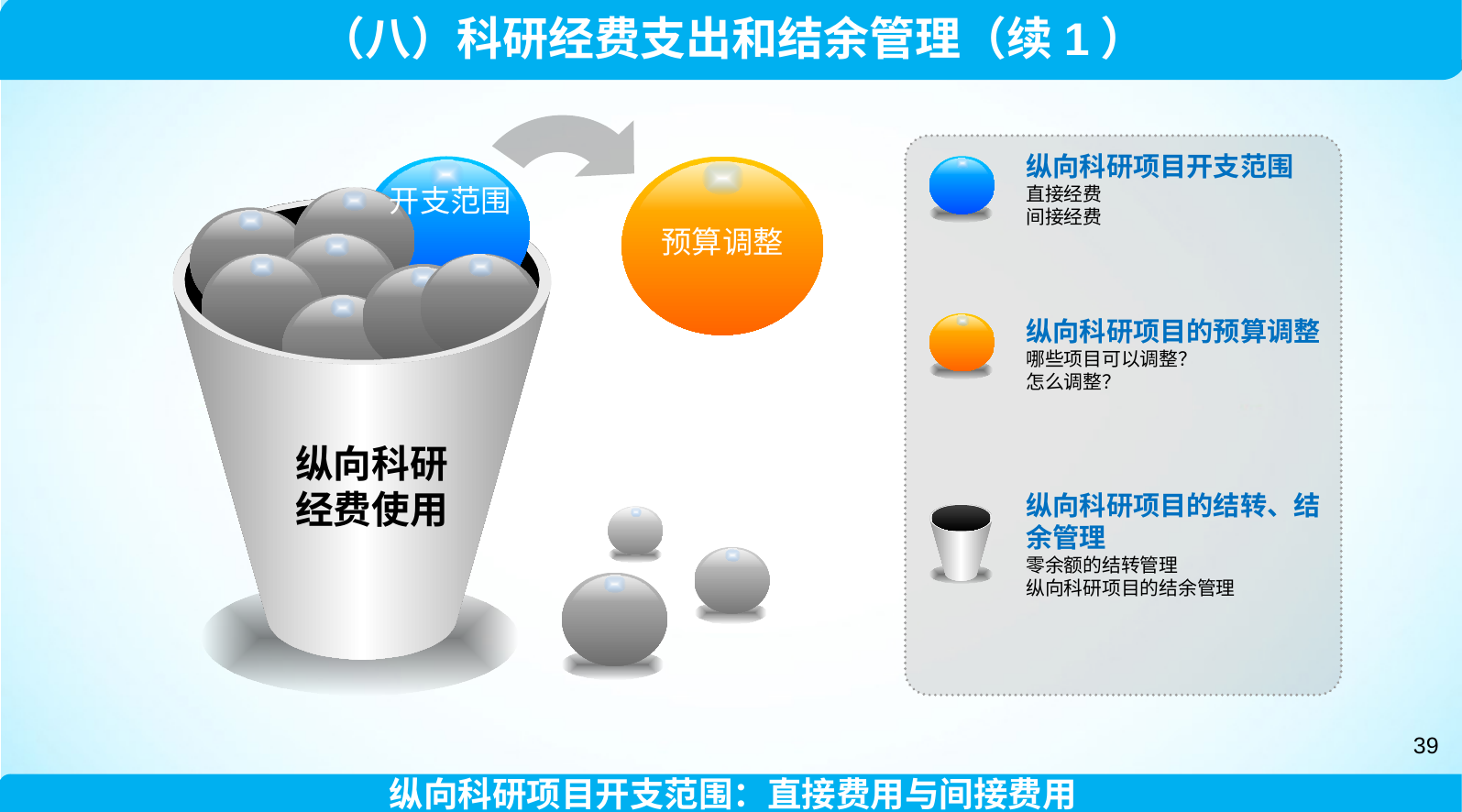

（八）科研经费支出和结余管理（续1）

纵向科研项目开支范围
直接经费
间接经费

纵向科研项目的预算调整
哪些项目可以调整？
怎么调整？

纵向科研项目的结转、结余管理
零余额的结转管理
纵向科研项目的结余管理

开支范围
预算调整

纵向科研
经费使用

39
纵向科研项目开支范围：直接费用与间接费用